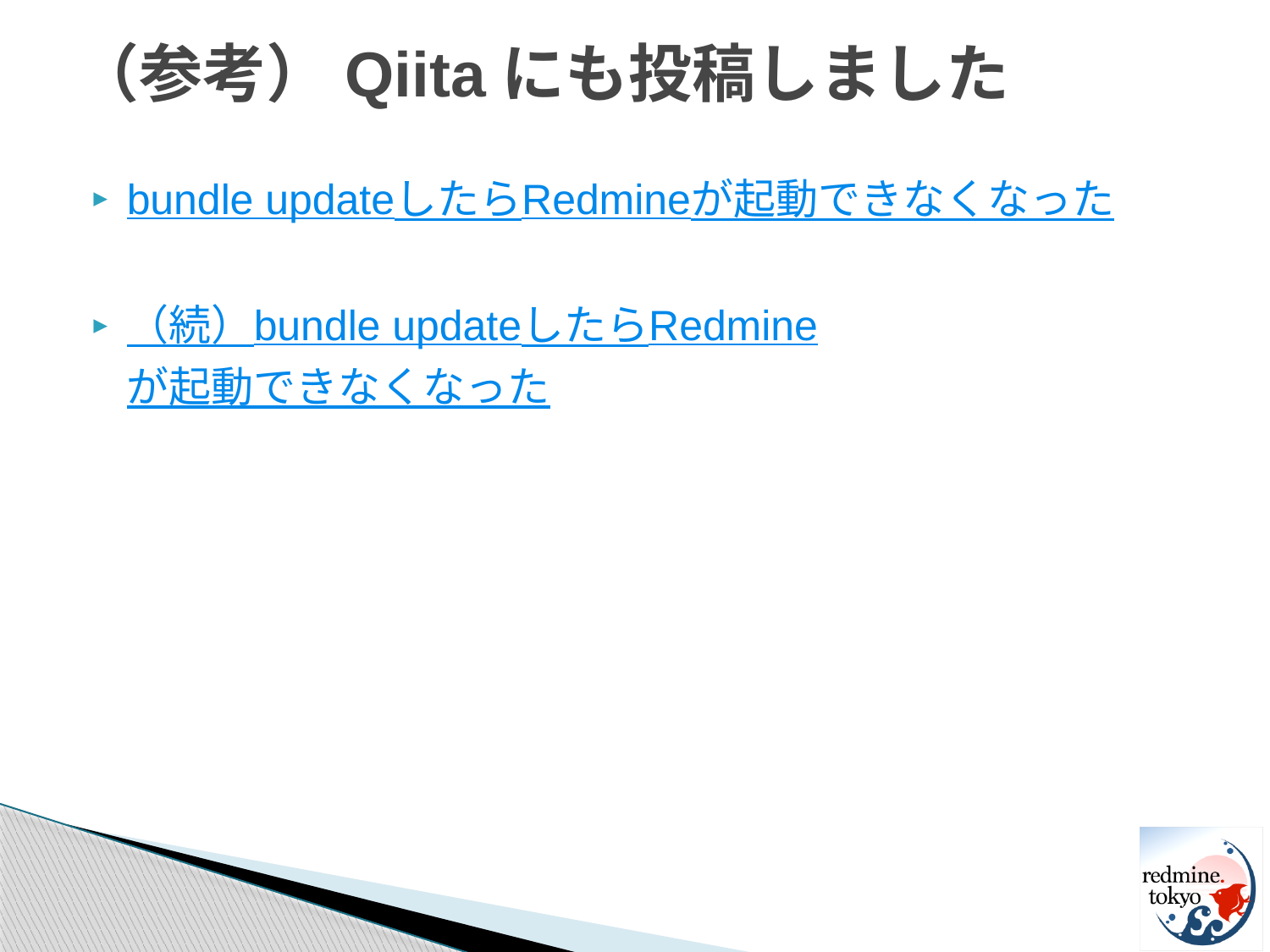

# （参考）Qiitaにも投稿しました
bundle updateしたらRedmineが起動できなくなった

（続）bundle updateしたらRedmineが起動できなくなった